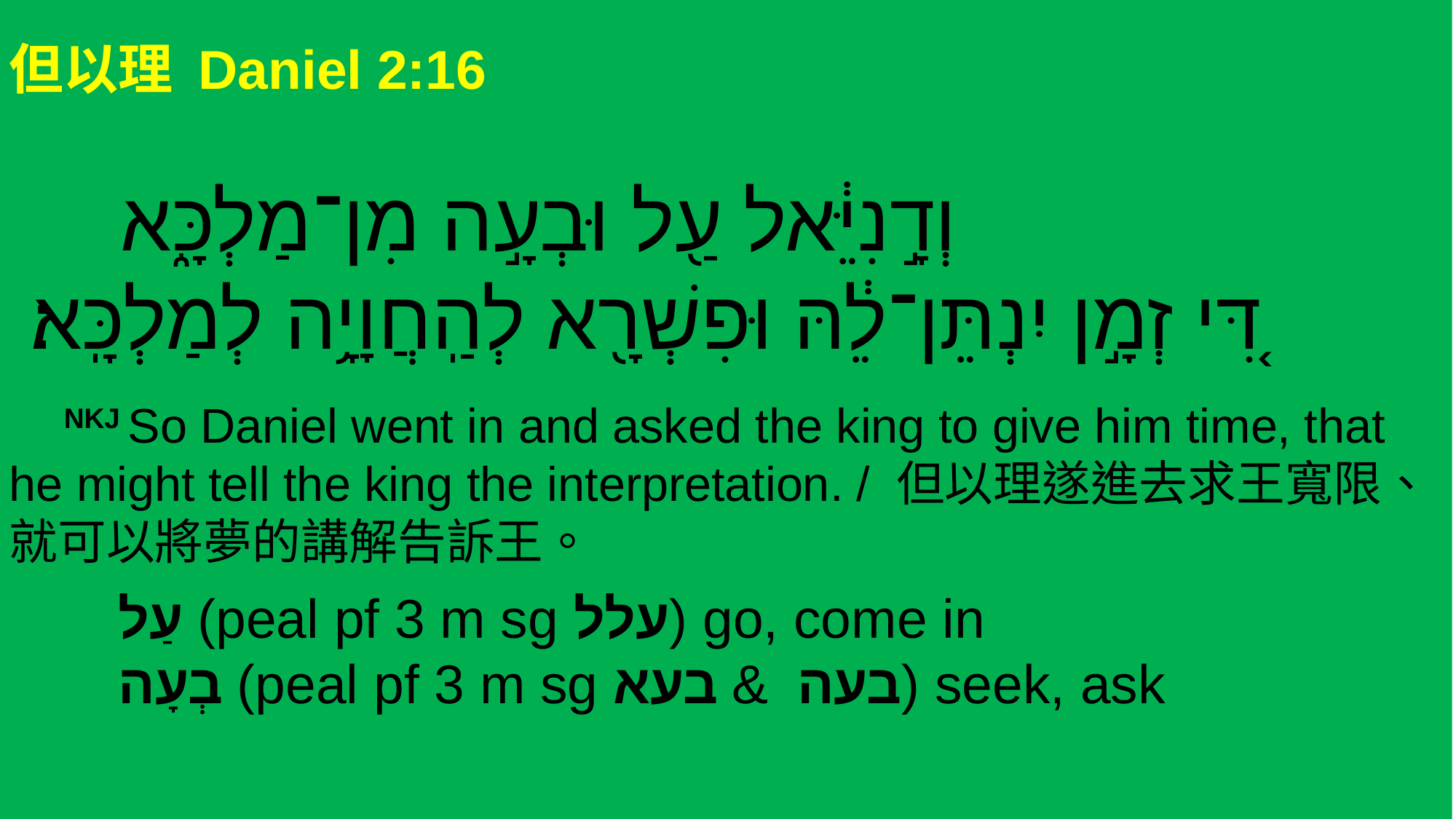

但以理 Daniel 2:16

‎          וְדָ֣נִיֵּ֔אל עַ֖ל וּבְעָ֣ה מִן־מַלְכָּ֑א
 דִּ֚י זְמָ֣ן יִנְתֵּן־לֵ֔הּ וּפִשְׁרָ֖א לְהַֽחֲוָיָ֥ה לְמַלְכָּֽא׃

       NKJ So Daniel went in and asked the king to give him time, that he might tell the king the interpretation. / 但以理遂進去求王寬限、就可以將夢的講解告訴王。

	עַל (peal pf 3 m sg עלל) go, come in
   	בְעָה (peal pf 3 m sg בעה  & בעא) seek, ask